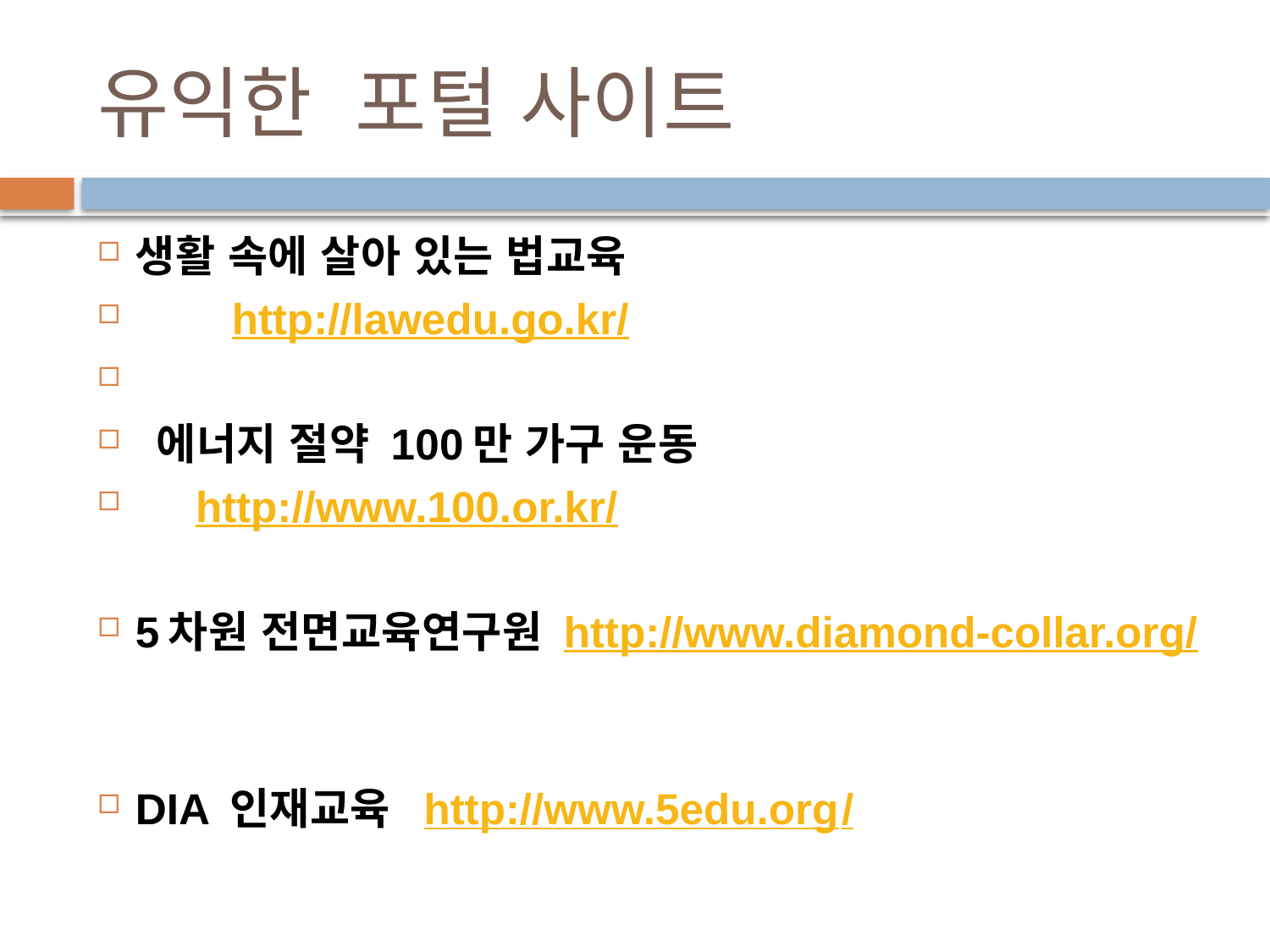

# 유익한  포털 사이트
생활 속에 살아 있는 법교육
        http://lawedu.go.kr/

 에너지 절약 100만 가구 운동
     http://www.100.or.kr/

5차원 전면교육연구원 http://www.diamond-collar.org/

DIA 인재교육  http://www.5edu.org/